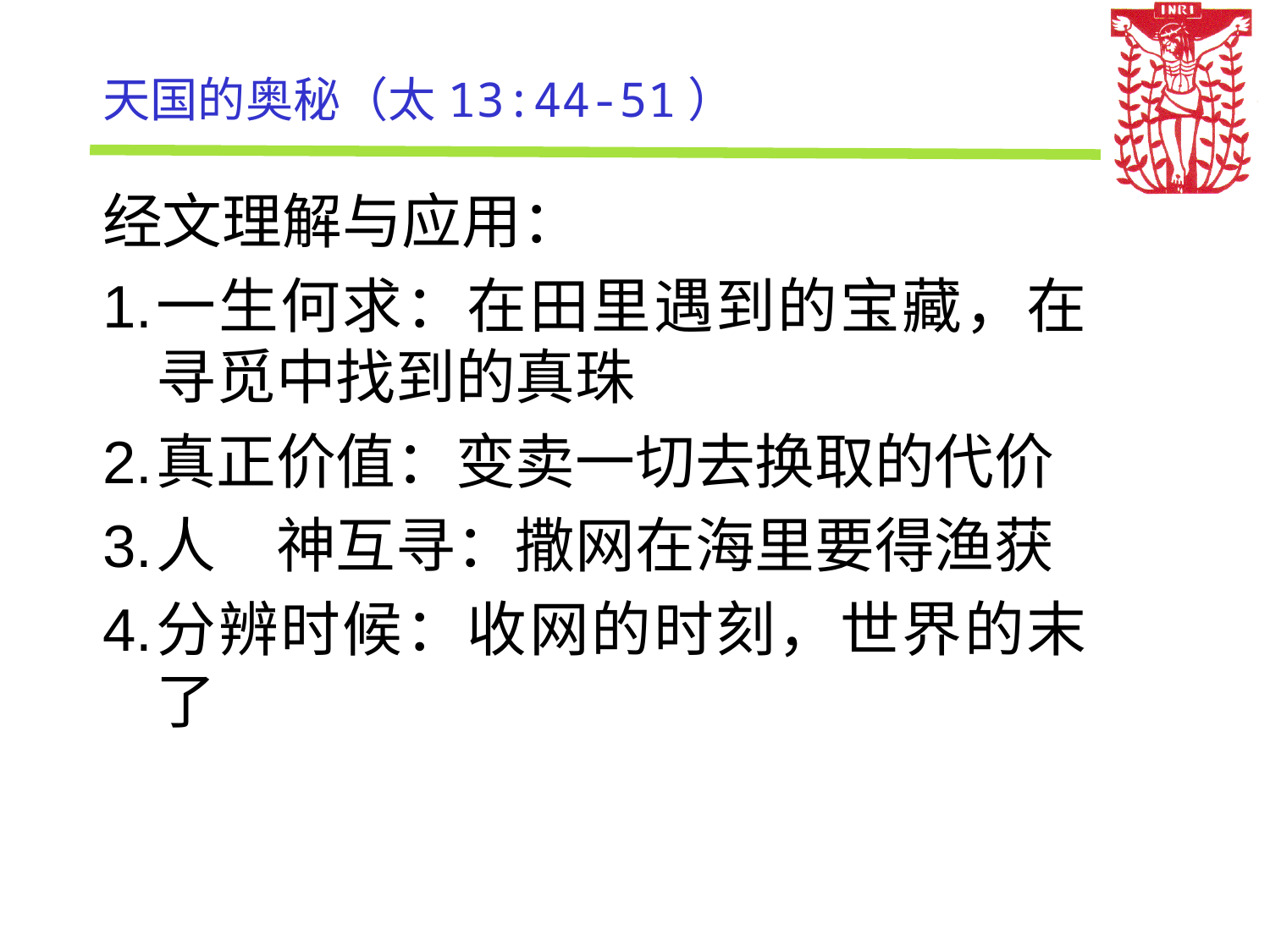

# 天国的奥秘（太13:44-51）
经文理解与应用：
一生何求：在田里遇到的宝藏，在寻觅中找到的真珠
真正价值：变卖一切去换取的代价
人　神互寻：撒网在海里要得渔获
分辨时候：收网的时刻，世界的末了